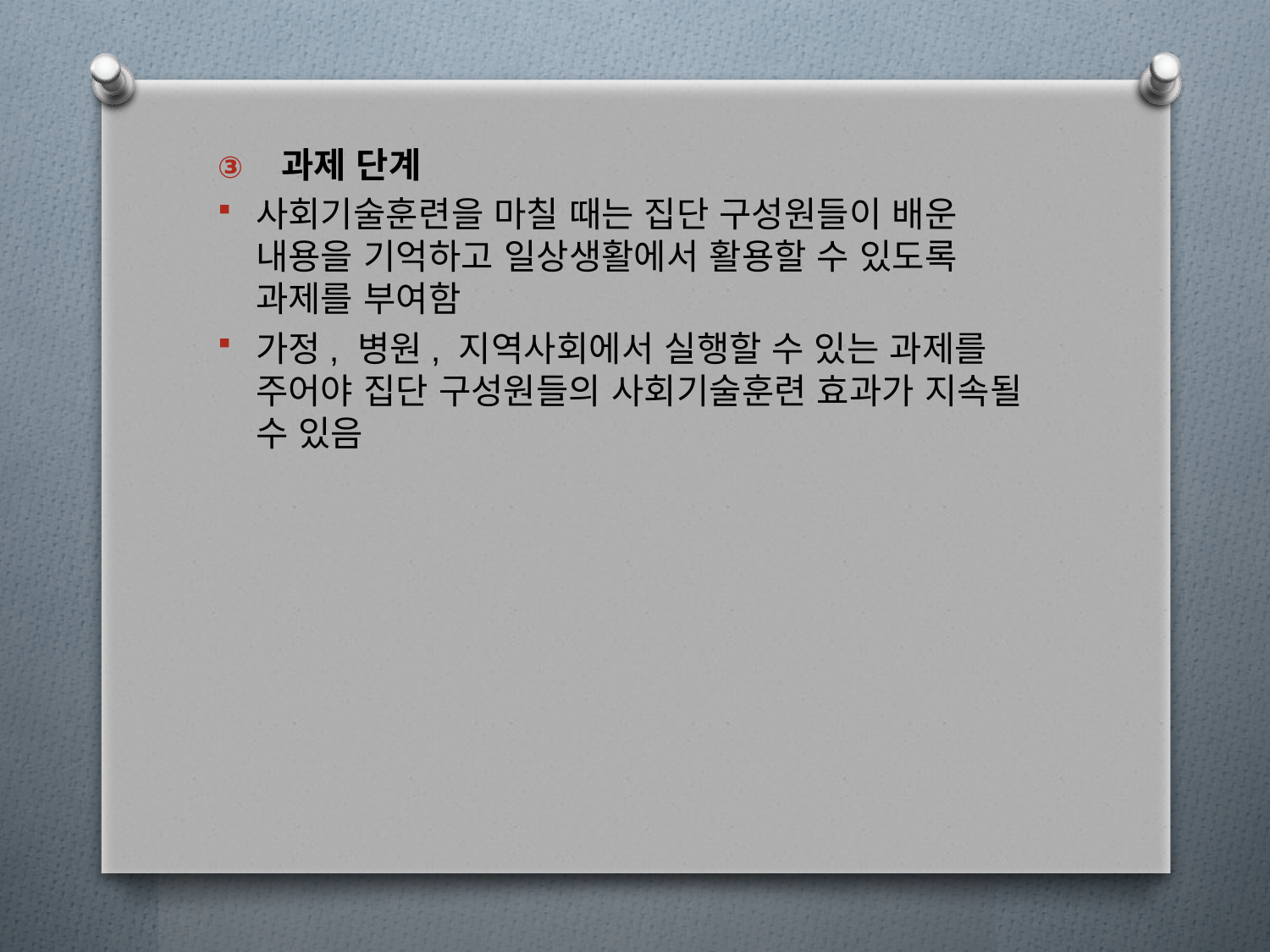

과제 단계
사회기술훈련을 마칠 때는 집단 구성원들이 배운 내용을 기억하고 일상생활에서 활용할 수 있도록 과제를 부여함
가정, 병원, 지역사회에서 실행할 수 있는 과제를 주어야 집단 구성원들의 사회기술훈련 효과가 지속될 수 있음